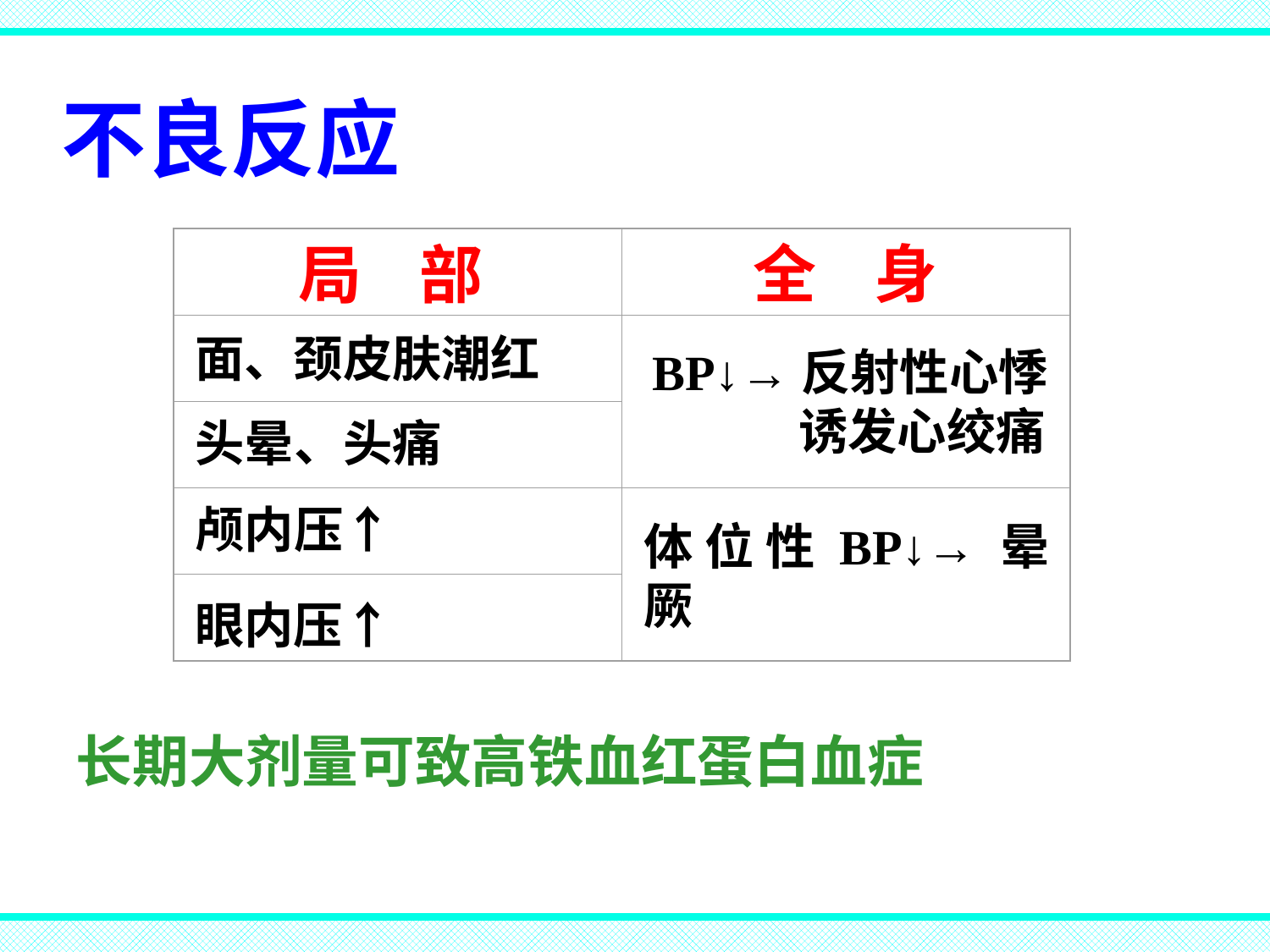

不良反应

局    部

全    身

面、颈皮肤潮红

BP↓→反射性心悸
            诱发心绞痛

头晕、头痛

颅内压↑

体位性BP↓→晕厥

眼内压↑

长期大剂量可致高铁血红蛋白血症